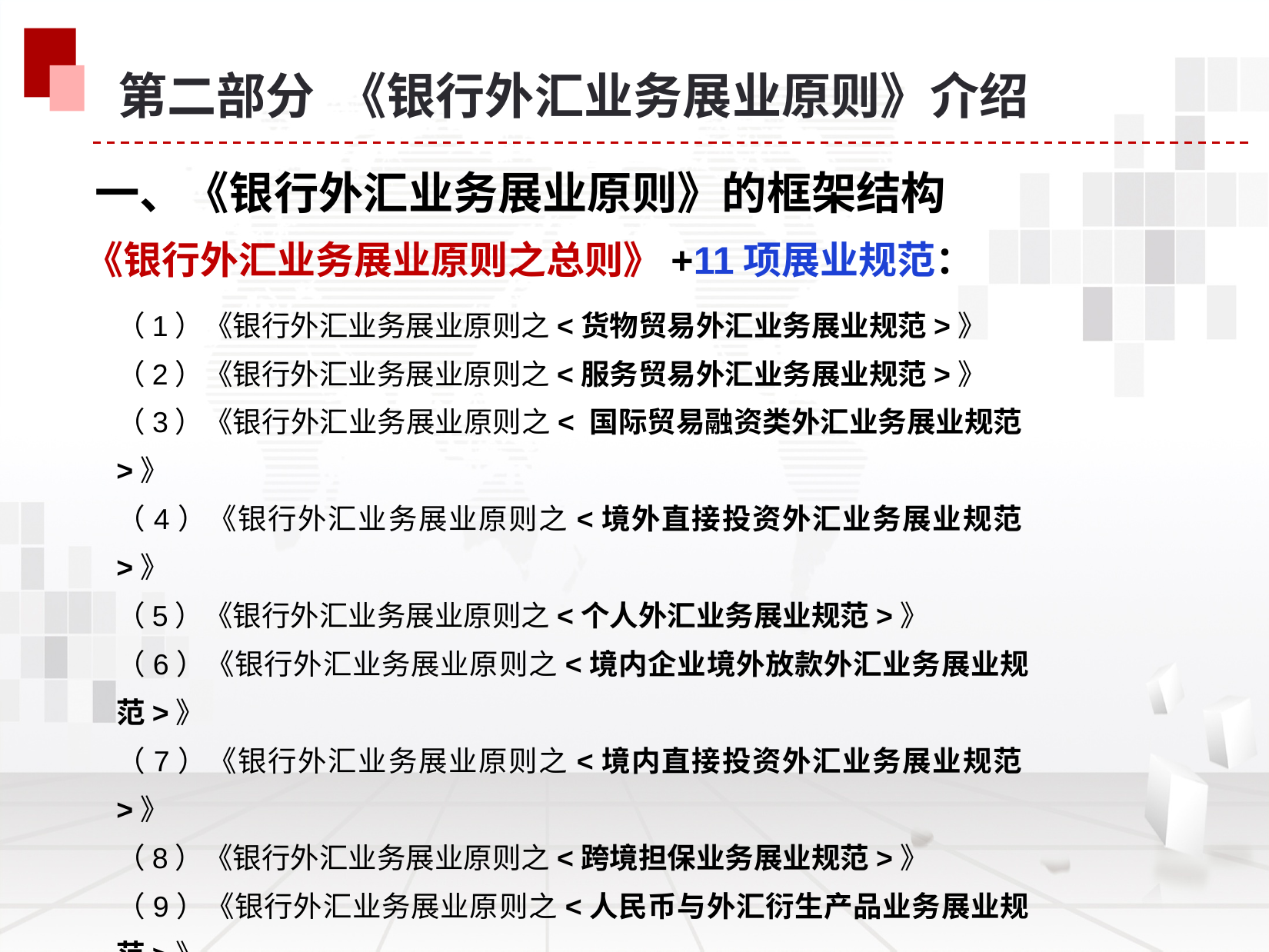

第二部分  《银行外汇业务展业原则》介绍
# 一、《银行外汇业务展业原则》的框架结构
《银行外汇业务展业原则之总则》+11项展业规范：
（1）《银行外汇业务展业原则之<货物贸易外汇业务展业规范>》
（2）《银行外汇业务展业原则之<服务贸易外汇业务展业规范>》
（3）《银行外汇业务展业原则之< 国际贸易融资类外汇业务展业规范>》
（4）《银行外汇业务展业原则之<境外直接投资外汇业务展业规范>》
（5）《银行外汇业务展业原则之<个人外汇业务展业规范>》
（6）《银行外汇业务展业原则之<境内企业境外放款外汇业务展业规范>》
（7）《银行外汇业务展业原则之<境内直接投资外汇业务展业规范>》
（8）《银行外汇业务展业原则之<跨境担保业务展业规范>》
（9）《银行外汇业务展业原则之<人民币与外汇衍生产品业务展业规范>》
（10）《银行外汇业务展业原则之<外债业务展业规范>》
（11）《银行外汇业务展业原则之<银行境外贷款业务展业规范>》